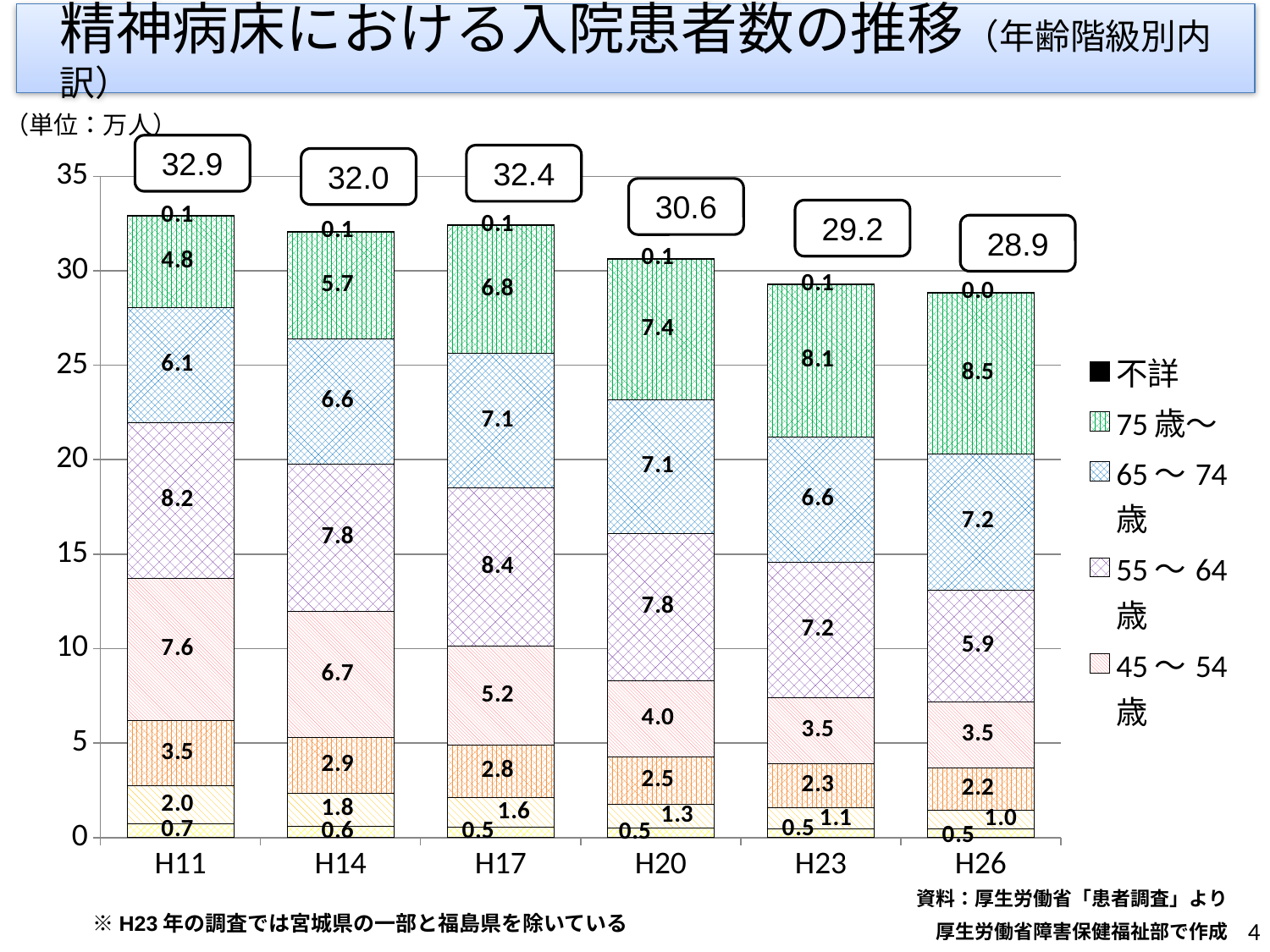

精神病床における入院患者数の推移（年齢階級別内訳）
（単位：万人）
32.9
32.4

### Chart

| Category | 0～24歳 | 25～34歳 | 35～44歳 | 45～54歳 | 55～64歳 | 65～74歳 | 75歳～ | 不詳 |
|---|---|---|---|---|---|---|---|---|
| H11 | 0.7300000000000004 | 1.9900000000000009 | 3.46 | 7.55 | 8.24 | 6.08 | 4.83 | 0.05 |
| H14 | 0.6100000000000004 | 1.75 | 2.92 | 6.6899999999999995 | 7.79 | 6.6199999999999966 | 5.6599999999999975 | 0.06000000000000003 |
| H17 | 0.53 | 1.59 | 2.7600000000000002 | 5.24 | 8.39 | 7.1 | 6.770000000000001 | 0.06000000000000003 |
| H20 | 0.4900000000000002 | 1.29 | 2.5 | 4.0 | 7.81 | 7.09 | 7.44 | 0.05 |
| H23 | 0.4800000000000002 | 1.12 | 2.3299999999999987 | 3.4699999999999998 | 7.18 | 6.6 | 8.06 | 0.07000000000000002 |
| H26 | 0.45 | 1.0 | 2.24 | 3.4899999999999998 | 5.92 | 7.22 | 8.5 | 0.04000000000000002 |
32.0
30.6
29.2
28.9
資料：厚生労働省「患者調査」より
厚生労働省障害保健福祉部で作成
　※H23年の調査では宮城県の一部と福島県を除いている
4